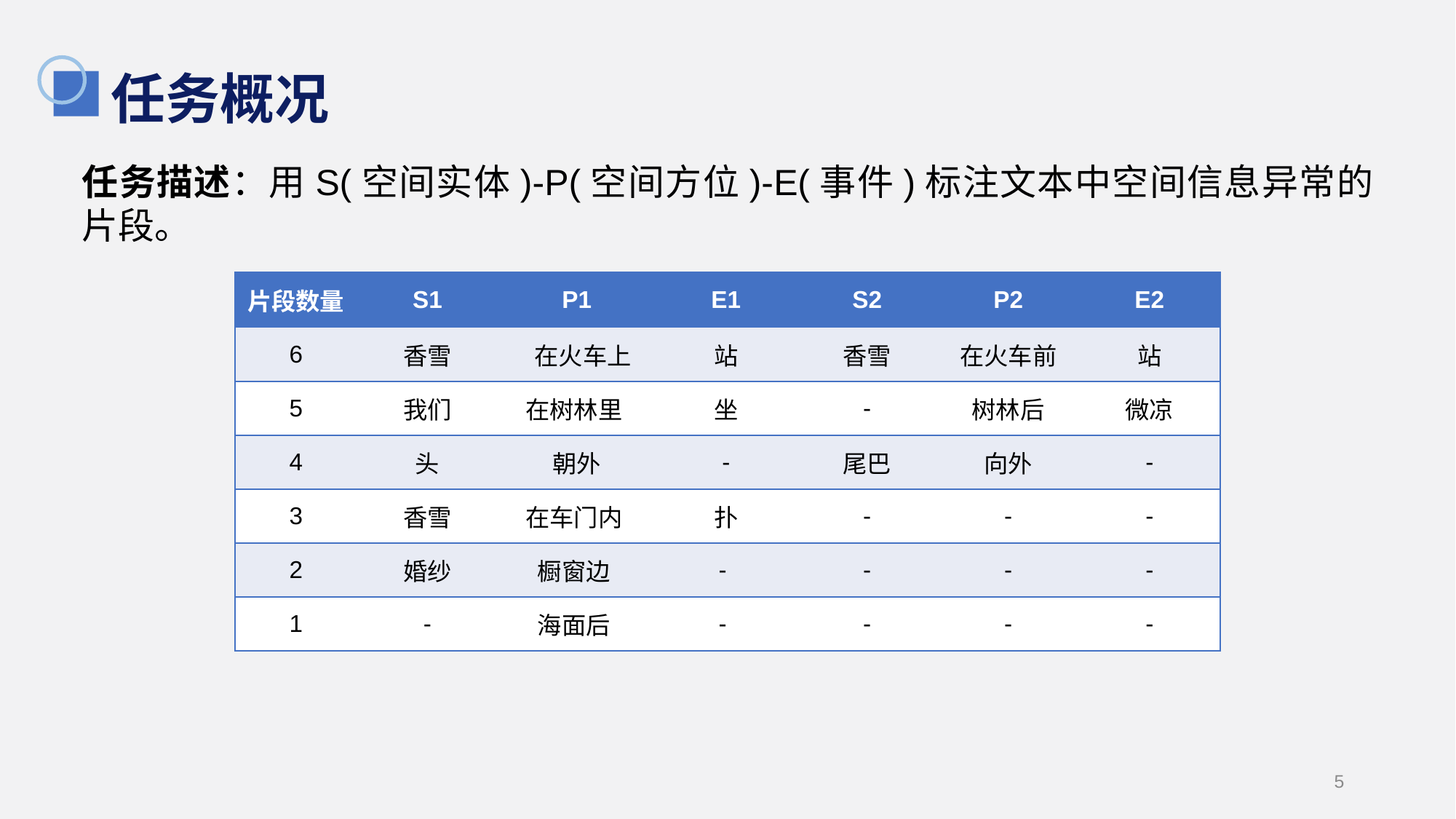

# 任务概况
任务描述：用S(空间实体)-P(空间方位)-E(事件)标注文本中空间信息异常的片段。
| 片段数量 | S1 | P1 | E1 | S2 | P2 | E2 |
| --- | --- | --- | --- | --- | --- | --- |
| 6 | 香雪 | 在火车上 | 站 | 香雪 | 在火车前 | 站 |
| 5 | 我们 | 在树林里 | 坐 | - | 树林后 | 微凉 |
| 4 | 头 | 朝外 | - | 尾巴 | 向外 | - |
| 3 | 香雪 | 在车门内 | 扑 | - | - | - |
| 2 | 婚纱 | 橱窗边 | - | - | - | - |
| 1 | - | 海面后 | - | - | - | - |
5